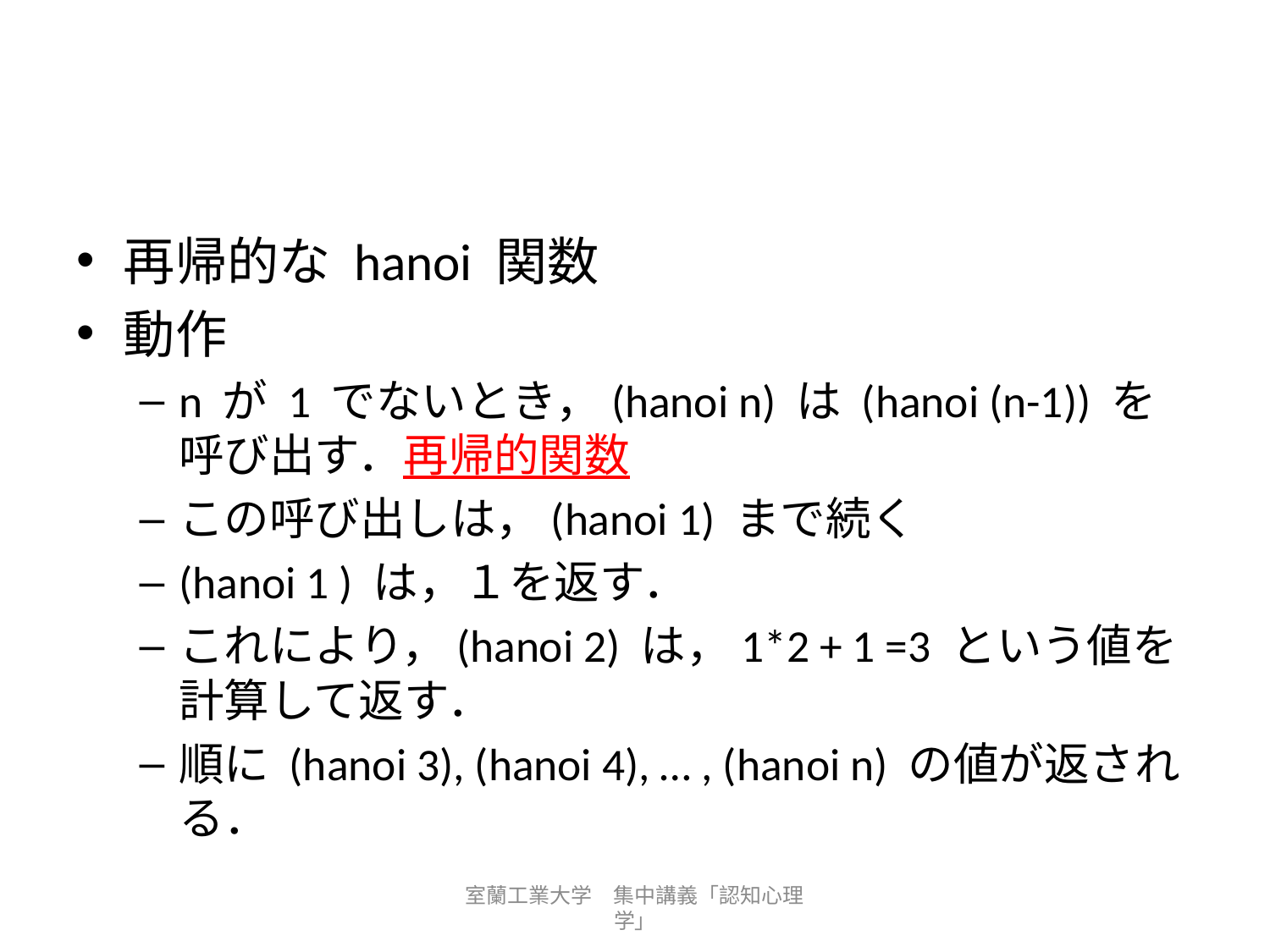

#
再帰的な hanoi 関数
動作
n が 1 でないとき，(hanoi n) は (hanoi (n-1)) を呼び出す．再帰的関数
この呼び出しは，(hanoi 1) まで続く
(hanoi 1 ) は，１を返す．
これにより，(hanoi 2) は，1*2 + 1 =3 という値を計算して返す．
順に (hanoi 3), (hanoi 4), … , (hanoi n) の値が返される．
室蘭工業大学　集中講義「認知心理学」